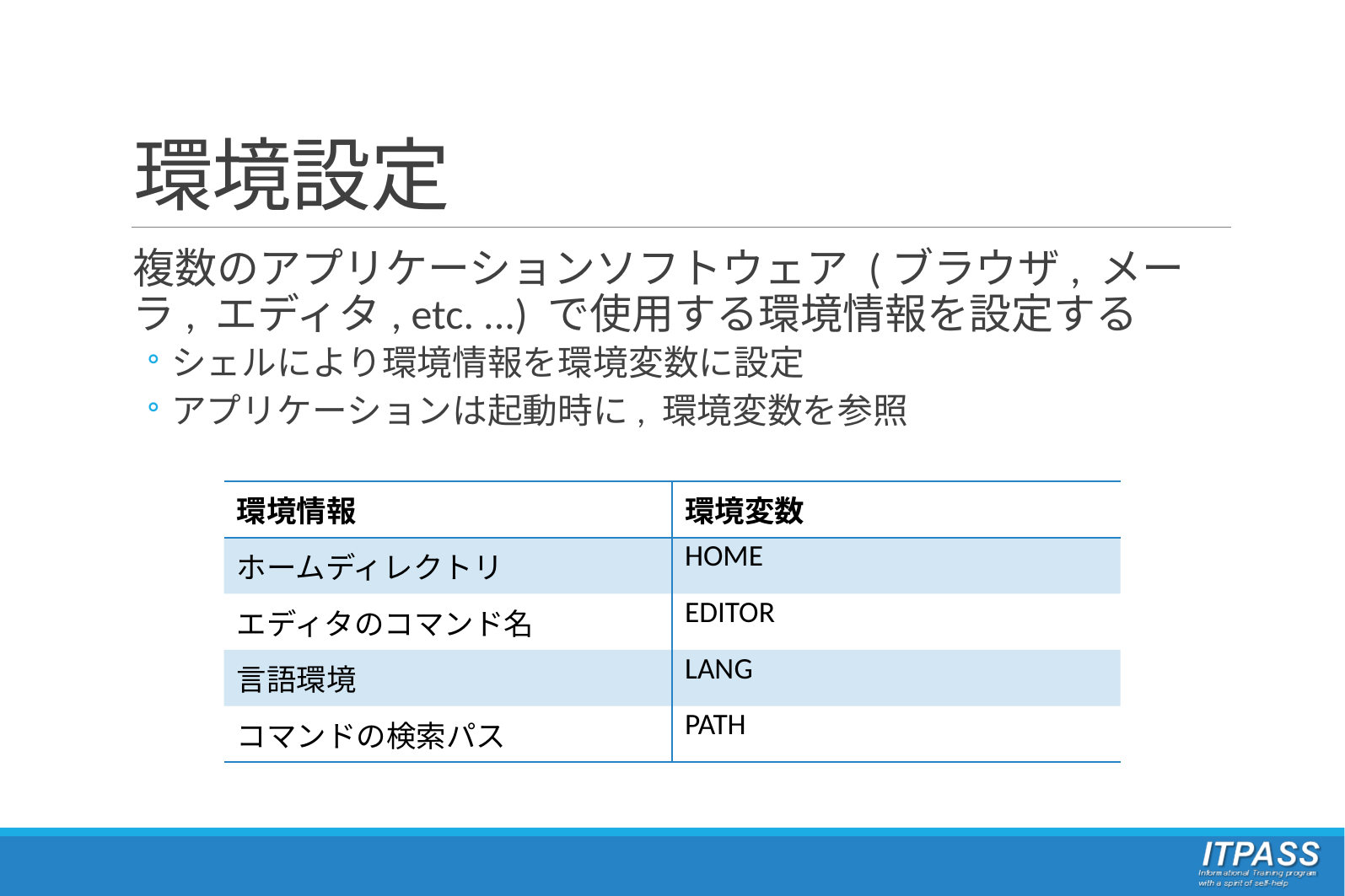

# 環境設定
複数のアプリケーションソフトウェア (ブラウザ, メーラ, エディタ, etc. ...) で使用する環境情報を設定する
シェルにより環境情報を環境変数に設定
アプリケーションは起動時に, 環境変数を参照
| 環境情報 | 環境変数 |
| --- | --- |
| ホームディレクトリ | HOME |
| エディタのコマンド名 | EDITOR |
| 言語環境 | LANG |
| コマンドの検索パス | PATH |